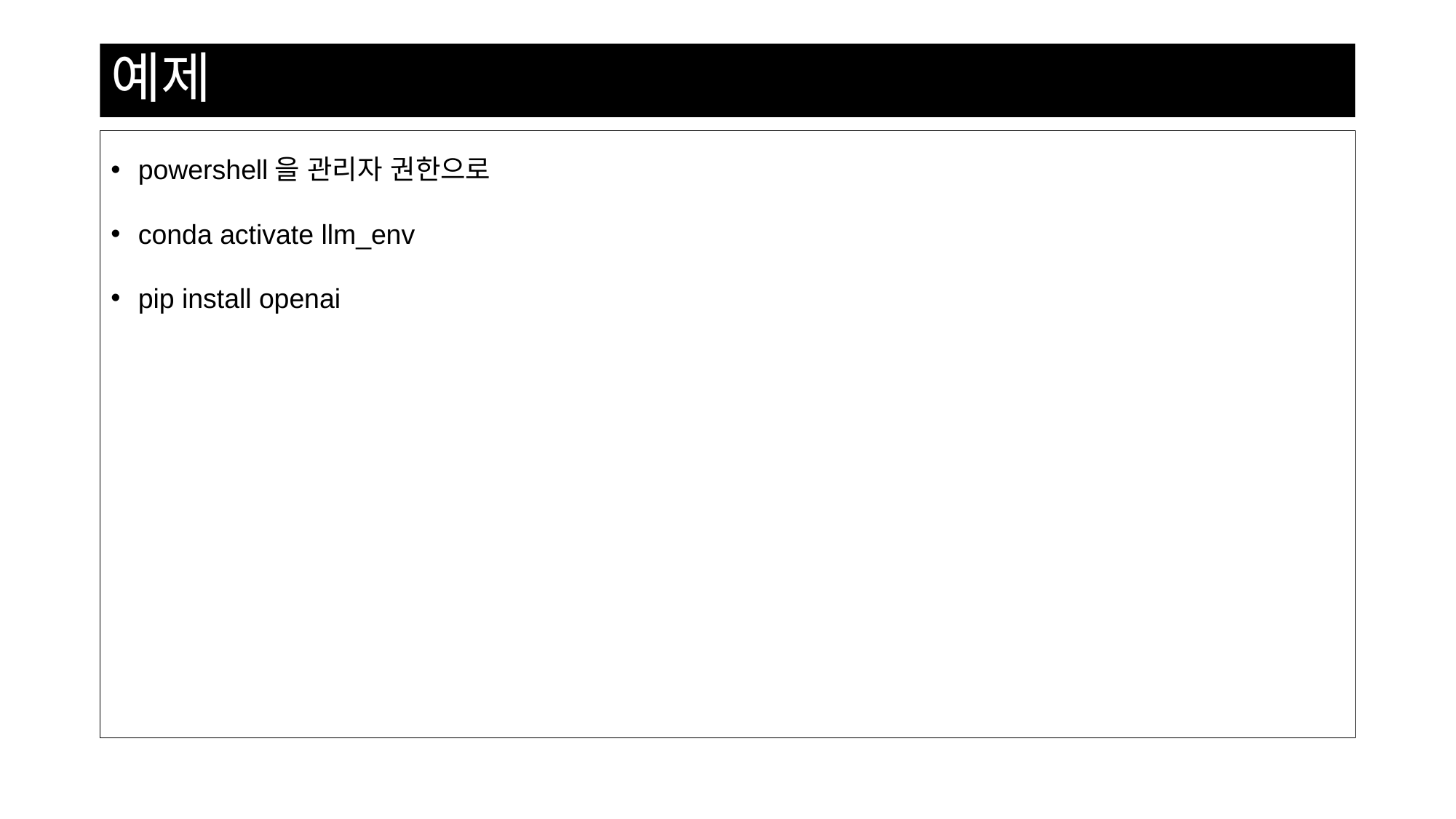

# 예제
powershell을 관리자 권한으로
conda activate llm_env
pip install openai